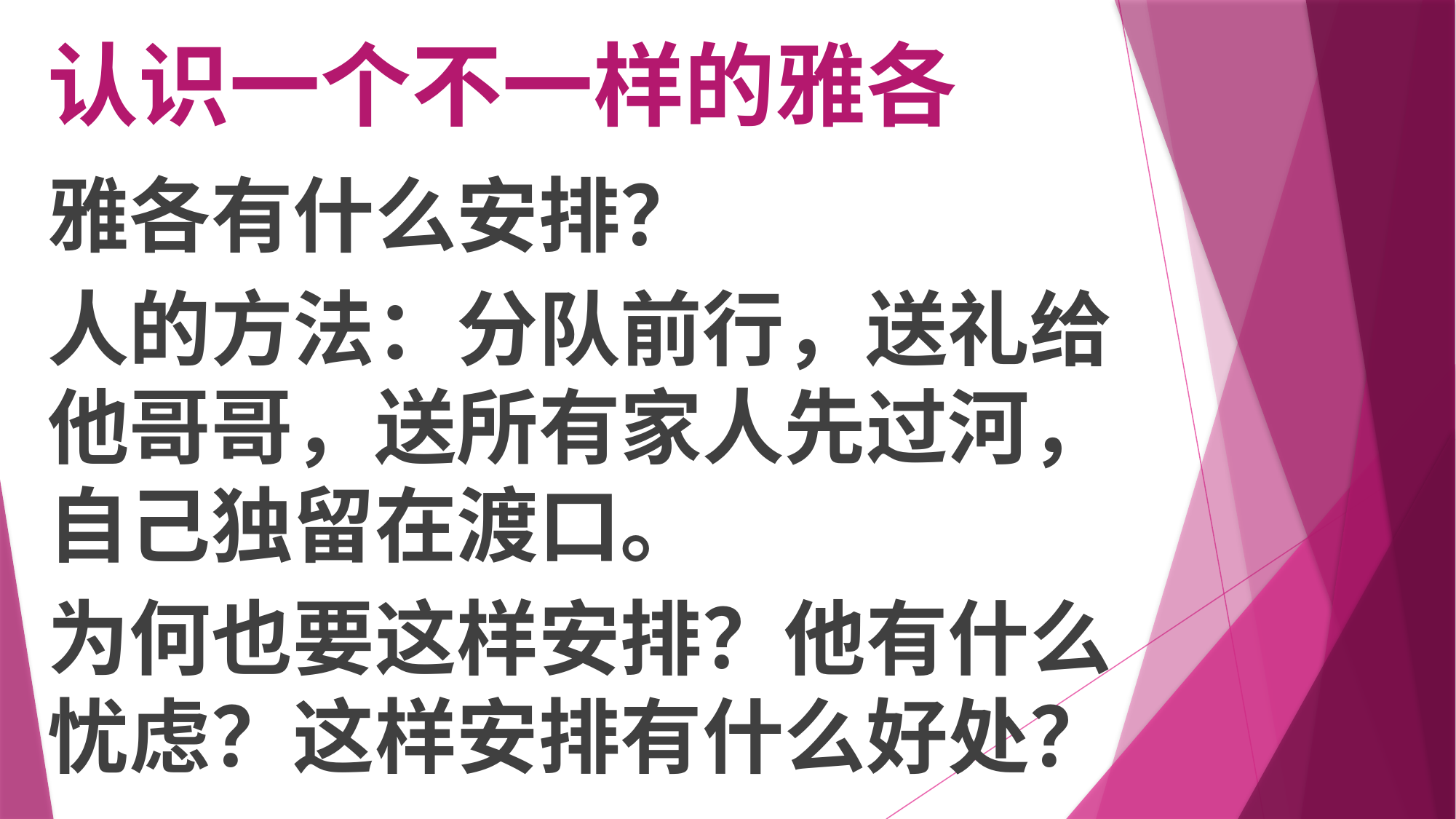

# 认识一个不一样的雅各
雅各有什么安排？
人的方法：分队前行，送礼给他哥哥，送所有家人先过河，自己独留在渡口。
为何也要这样安排？他有什么忧虑？这样安排有什么好处？